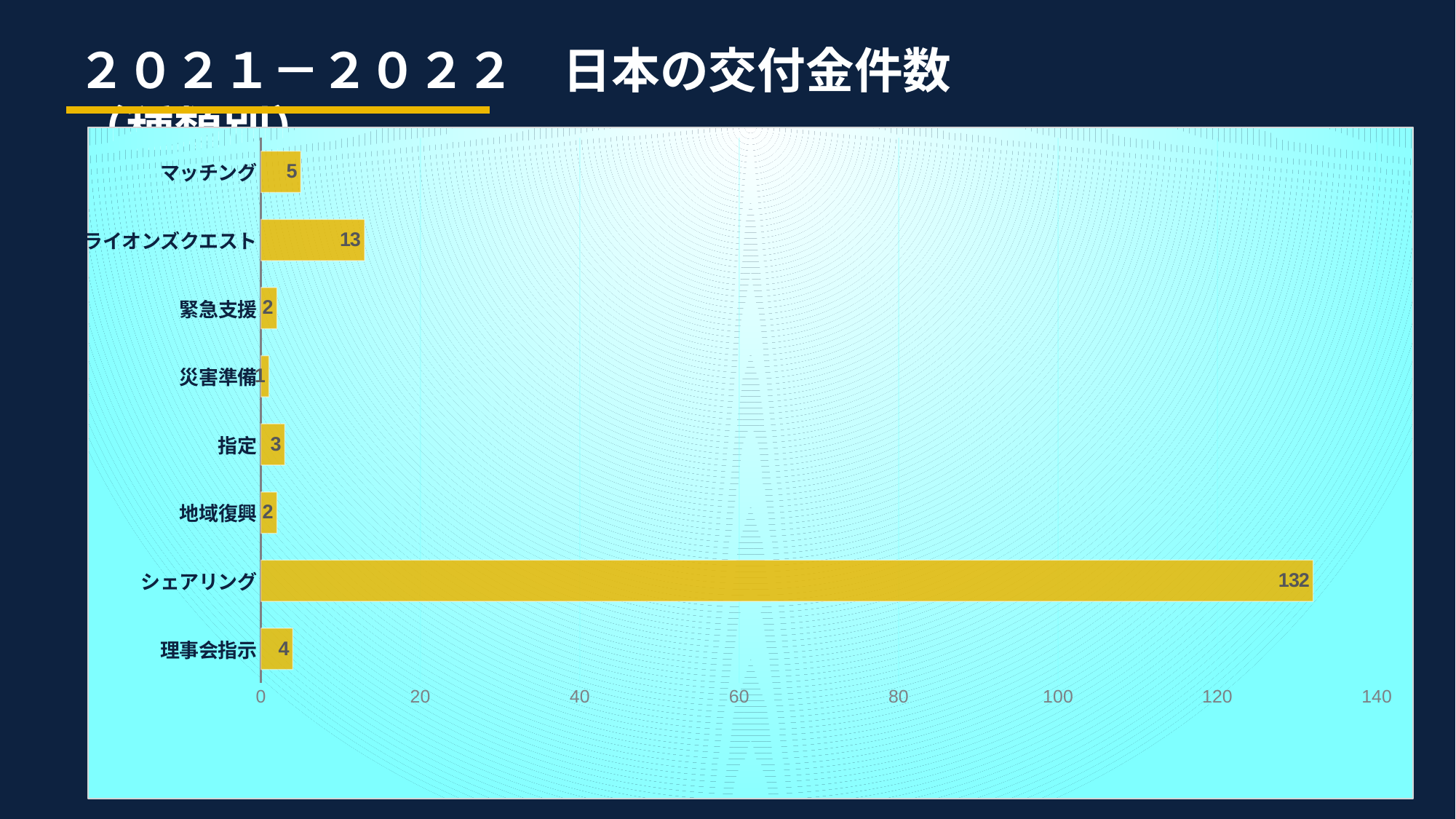

２０２１－２０２２　日本の交付金件数（種類別）

### Chart

| Category |  |
|---|---|
| 理事会指示 | 4.0 |
| シェアリング | 132.0 |
| 地域復興 | 2.0 |
| 指定 | 3.0 |
| 災害準備 | 1.0 |
| 緊急支援 | 2.0 |
| ライオンズクエスト | 13.0 |
| マッチング | 5.0 |